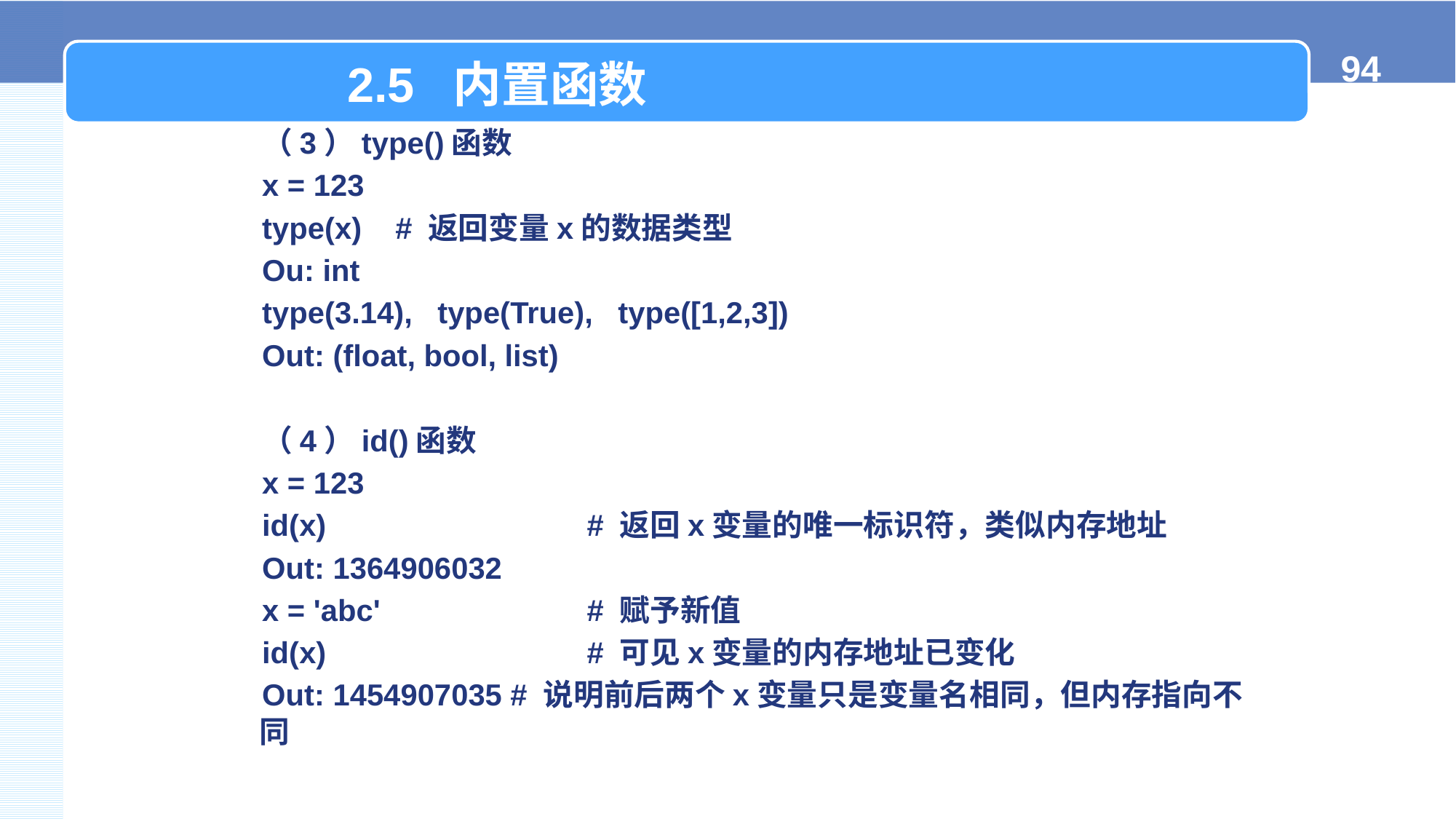

2.5  内置函数
（3）type()函数
x = 123
type(x)    # 返回变量x的数据类型
Ou: int
type(3.14),   type(True),   type([1,2,3])
Out: (float, bool, list)

（4）id()函数
x = 123
id(x)			# 返回x变量的唯一标识符，类似内存地址
Out: 1364906032
x = 'abc'		# 赋予新值
id(x)			# 可见x变量的内存地址已变化
Out: 1454907035 # 说明前后两个x变量只是变量名相同，但内存指向不同